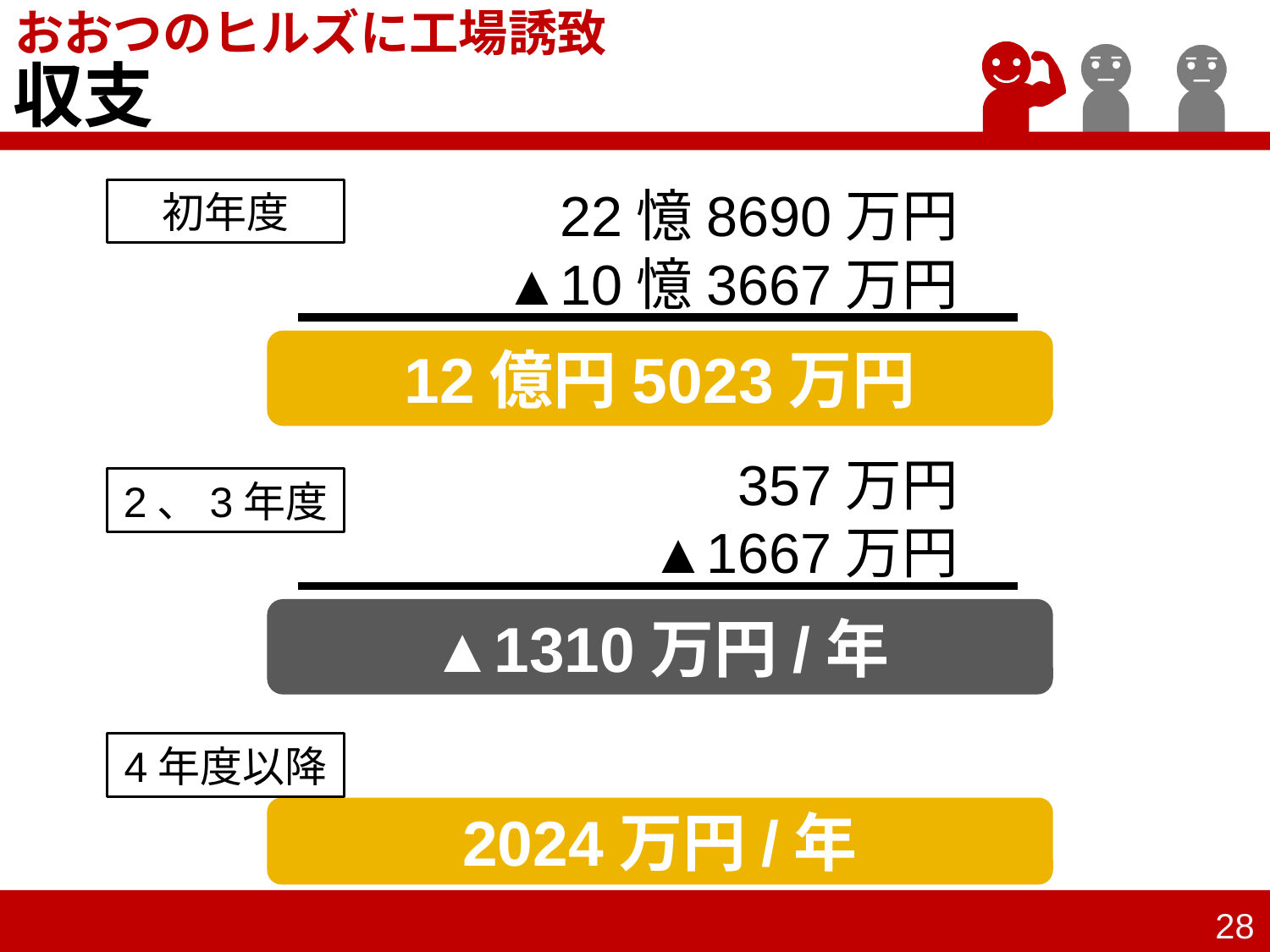

おおつのヒルズに工場誘致
# 収支
22憶8690万円
▲10憶3667万円
初年度
12億円5023万円
357万円
▲1667万円
2、3年度
▲1310万円/年
4年度以降
2024万円/年
28